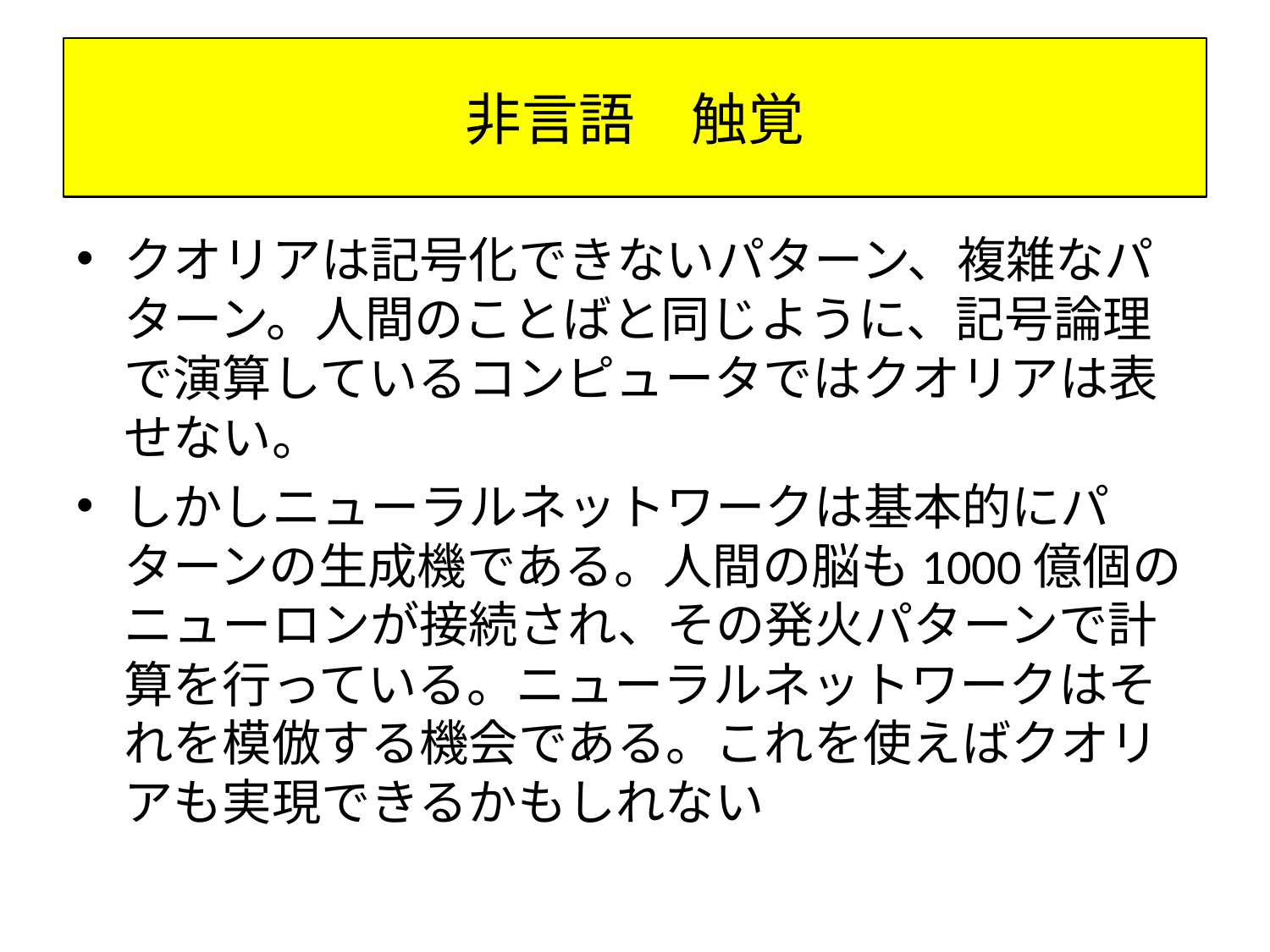

# 非言語　触覚
クオリアは記号化できないパターン、複雑なパターン。人間のことばと同じように、記号論理で演算しているコンピュータではクオリアは表せない。
しかしニューラルネットワークは基本的にパターンの生成機である。人間の脳も1000億個のニューロンが接続され、その発火パターンで計算を行っている。ニューラルネットワークはそれを模倣する機会である。これを使えばクオリアも実現できるかもしれない